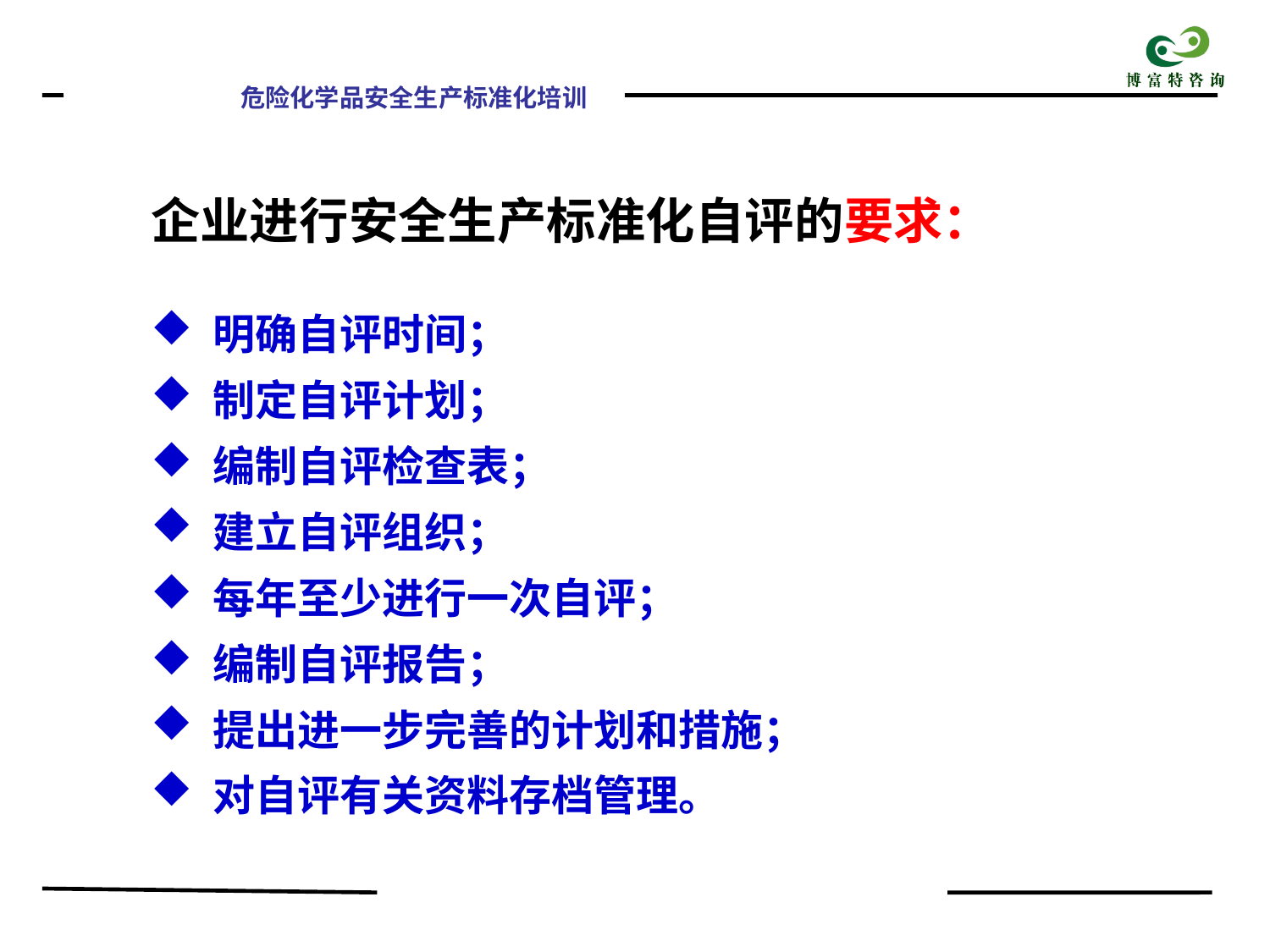

企业进行安全生产标准化自评的要求：
 明确自评时间；
 制定自评计划；
 编制自评检查表；
 建立自评组织；
 每年至少进行一次自评；
 编制自评报告；
 提出进一步完善的计划和措施；
 对自评有关资料存档管理。